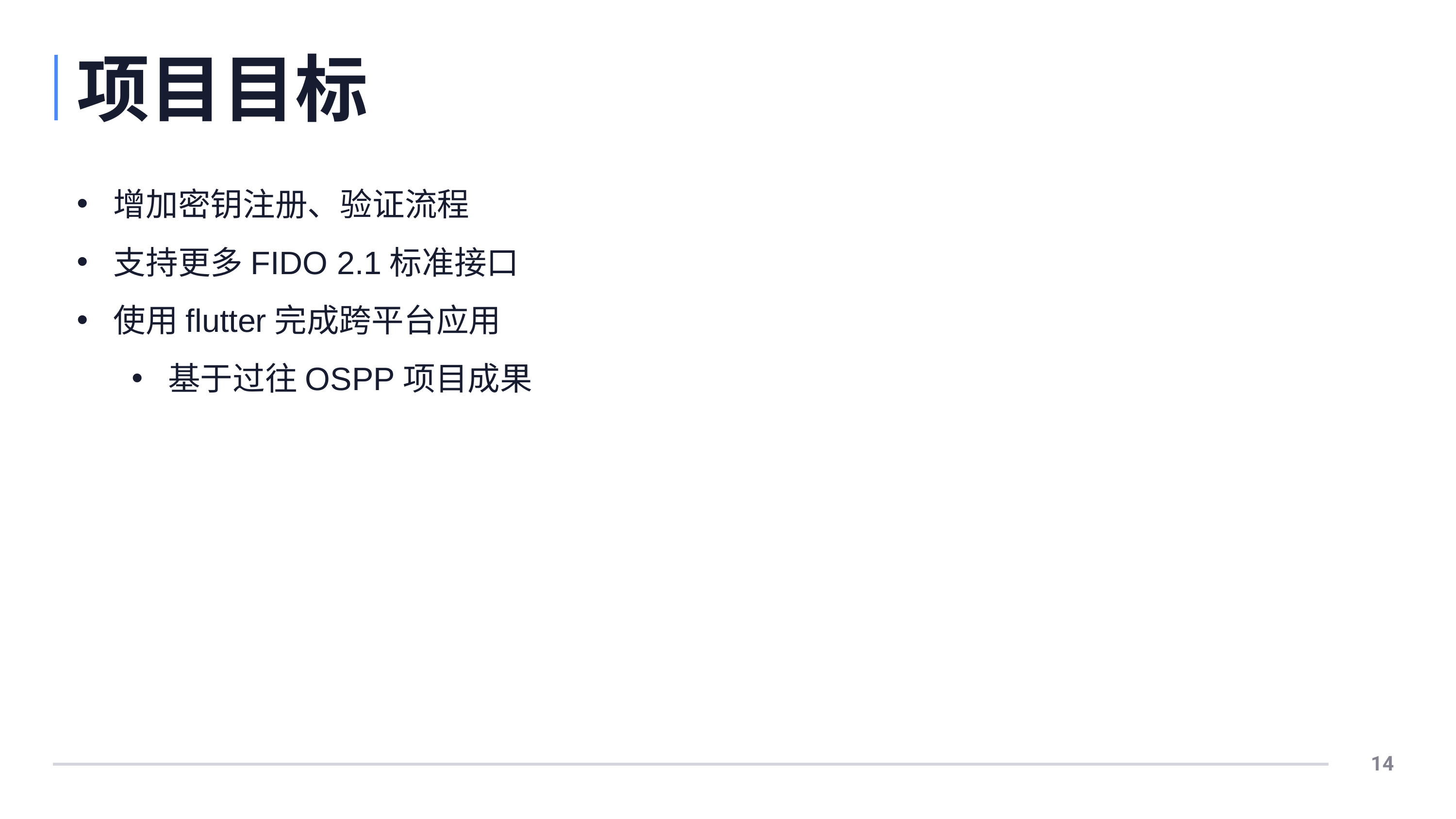

# 项目目标
增加密钥注册、验证流程
支持更多FIDO 2.1标准接口
使用flutter完成跨平台应用
基于过往OSPP项目成果